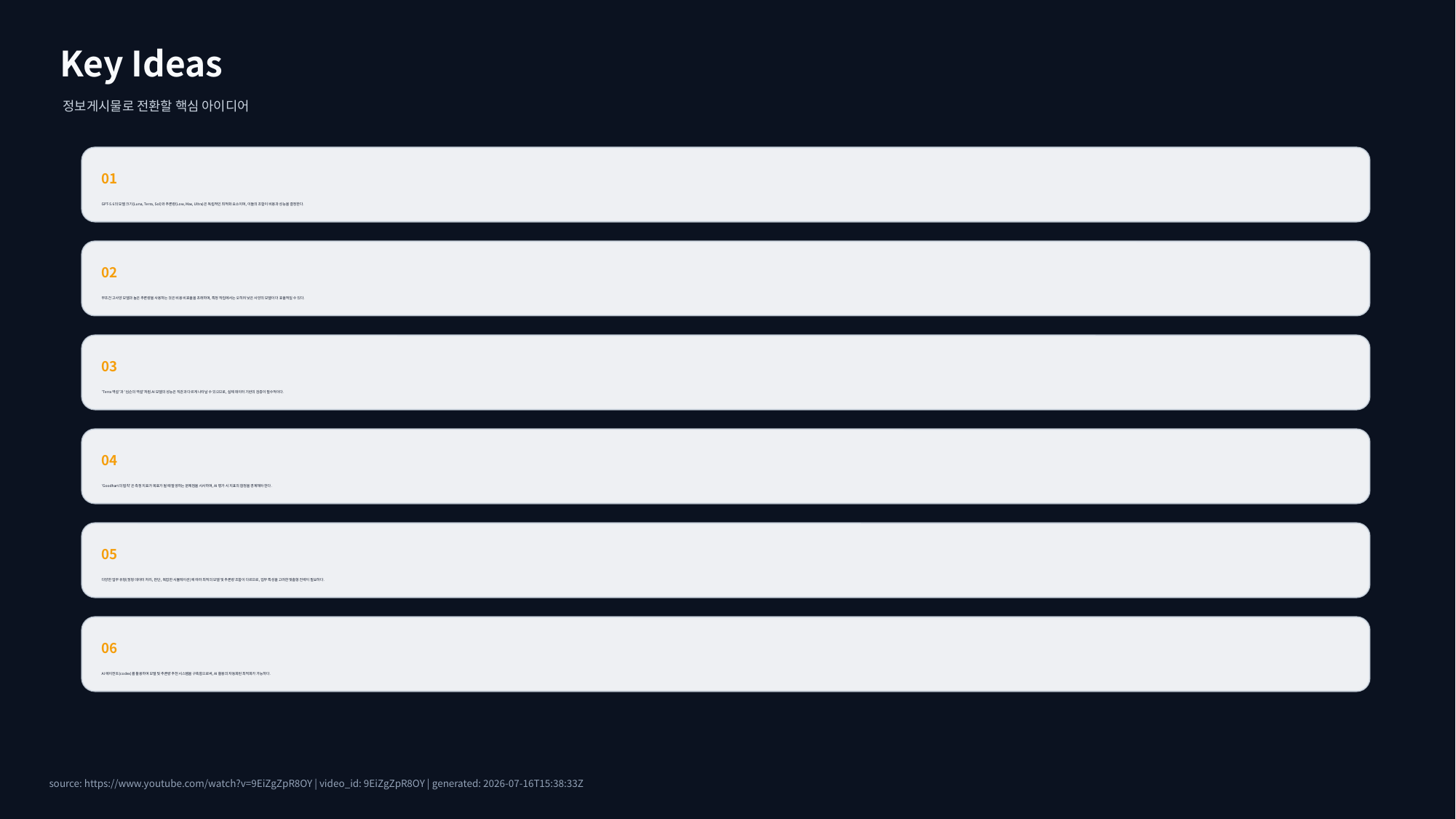

Key Ideas
정보게시물로 전환할 핵심 아이디어

01
GPT-5.6의 모델 크기(Luna, Terra, Sol)와 추론량(Low, Max, Ultra)은 독립적인 최적화 요소이며, 이들의 조합이 비용과 성능을 결정한다.

02
무조건 고사양 모델과 높은 추론량을 사용하는 것은 비용 비효율을 초래하며, 특정 작업에서는 오히려 낮은 사양의 모델이 더 효율적일 수 있다.

03
'Terra 역설'과 '심슨의 역설'처럼 AI 모델의 성능은 직관과 다르게 나타날 수 있으므로, 실제 데이터 기반의 검증이 필수적이다.

04
'Goodhart의 법칙'은 측정 지표가 목표가 될 때 발생하는 문제점을 시사하며, AI 평가 시 지표의 함정을 경계해야 한다.

05
다양한 업무 유형(정형 데이터 처리, 판단, 복잡한 시뮬레이션)에 따라 최적의 모델 및 추론량 조합이 다르므로, 업무 특성을 고려한 맞춤형 전략이 필요하다.

06
AI 에이전트(codex)를 활용하여 모델 및 추론량 추천 시스템을 구축함으로써, AI 활용의 자동화된 최적화가 가능하다.
source: https://www.youtube.com/watch?v=9EiZgZpR8OY | video_id: 9EiZgZpR8OY | generated: 2026-07-16T15:38:33Z